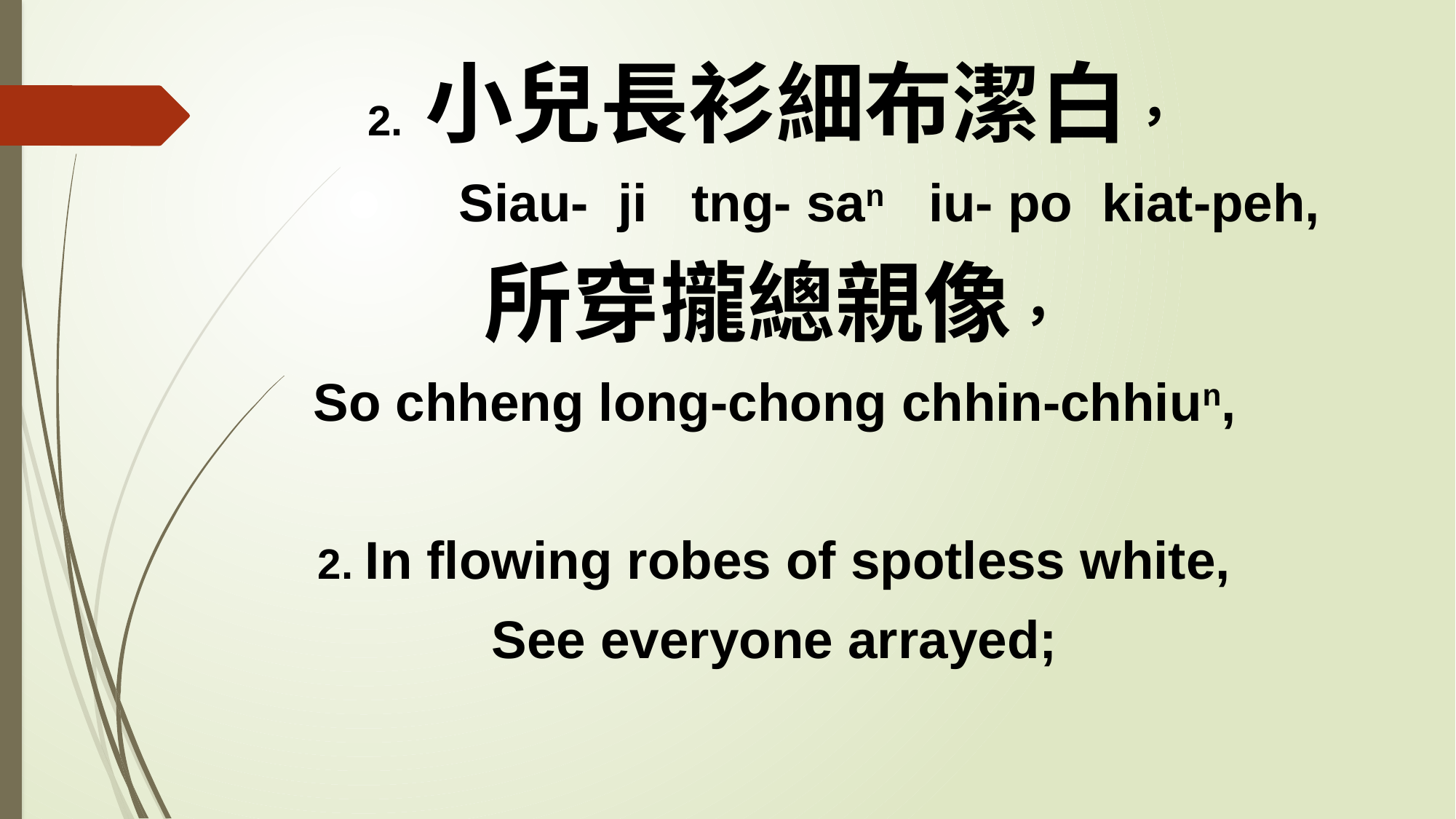

2. 小兒長衫細布潔白，
                Siau-  ji   tng- san   iu- po  kiat-peh,
所穿攏總親像，
So chheng long-chong chhin-chhiun,

2. In flowing robes of spotless white,
See everyone arrayed;